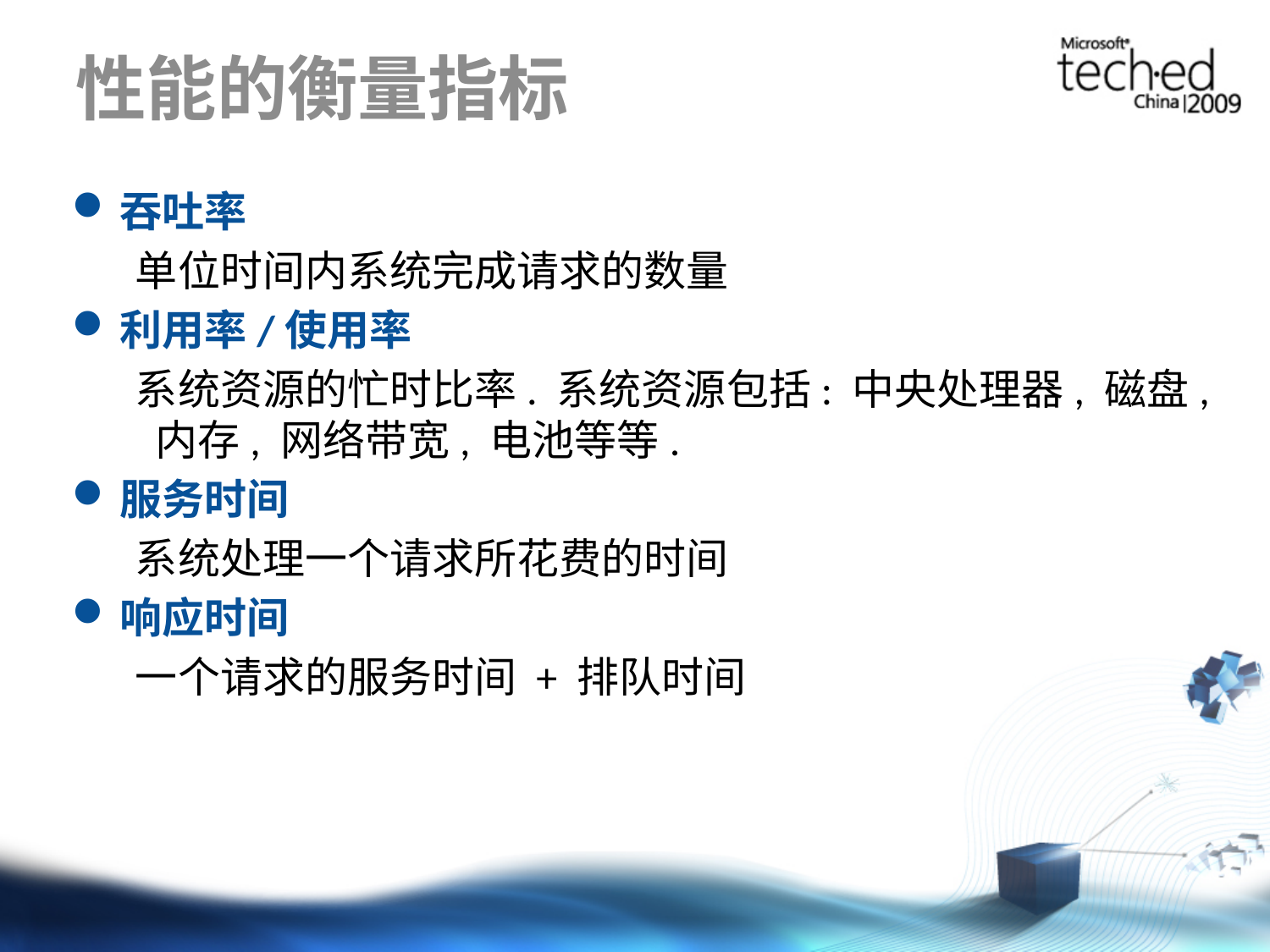

# 性能的衡量指标
吞吐率
单位时间内系统完成请求的数量
利用率/使用率
系统资源的忙时比率. 系统资源包括: 中央处理器, 磁盘, 内存, 网络带宽, 电池等等.
服务时间
系统处理一个请求所花费的时间
响应时间
一个请求的服务时间 + 排队时间